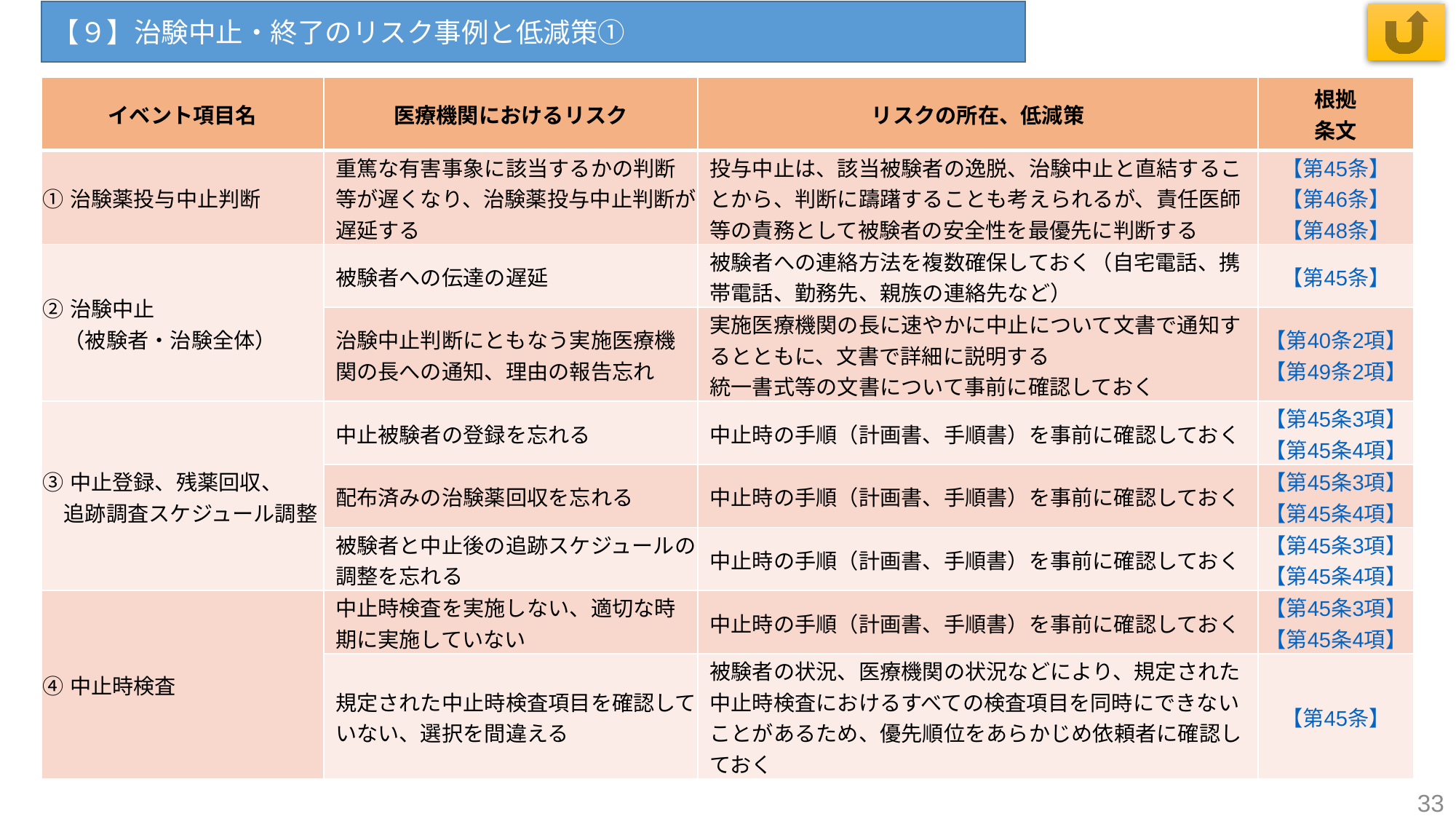

【９】治験中止・終了のリスク事例と低減策①

| イベント項目名 | 医療機関におけるリスク | リスクの所在、低減策 | 根拠 条文 |
| --- | --- | --- | --- |
| ①治験薬投与中止判断 | 重篤な有害事象に該当するかの判断等が遅くなり、治験薬投与中止判断が遅延する | 投与中止は、該当被験者の逸脱、治験中止と直結することから、判断に躊躇することも考えられるが、責任医師等の責務として被験者の安全性を最優先に判断する | 【第45条】 【第46条】 【第48条】 |
| ②治験中止 　（被験者・治験全体） | 被験者への伝達の遅延 | 被験者への連絡方法を複数確保しておく（自宅電話、携帯電話、勤務先、親族の連絡先など） | 【第45条】 |
|  | 治験中止判断にともなう実施医療機関の長への通知、理由の報告忘れ | 実施医療機関の長に速やかに中止について文書で通知するとともに、文書で詳細に説明する 統一書式等の文書について事前に確認しておく | 【第40条2項】 【第49条2項】 |
| ③中止登録、残薬回収、 　追跡調査スケジュール調整 | 中止被験者の登録を忘れる | 中止時の手順（計画書、手順書）を事前に確認しておく | 【第45条3項】 【第45条4項】 |
|  | 配布済みの治験薬回収を忘れる | 中止時の手順（計画書、手順書）を事前に確認しておく | 【第45条3項】 【第45条4項】 |
|  | 被験者と中止後の追跡スケジュールの調整を忘れる | 中止時の手順（計画書、手順書）を事前に確認しておく | 【第45条3項】 【第45条4項】 |
| ④中止時検査 | 中止時検査を実施しない、適切な時期に実施していない | 中止時の手順（計画書、手順書）を事前に確認しておく | 【第45条3項】 【第45条4項】 |
|  | 規定された中止時検査項目を確認していない、選択を間違える | 被験者の状況、医療機関の状況などにより、規定された中止時検査におけるすべての検査項目を同時にできないことがあるため、優先順位をあらかじめ依頼者に確認しておく | 【第45条】 |